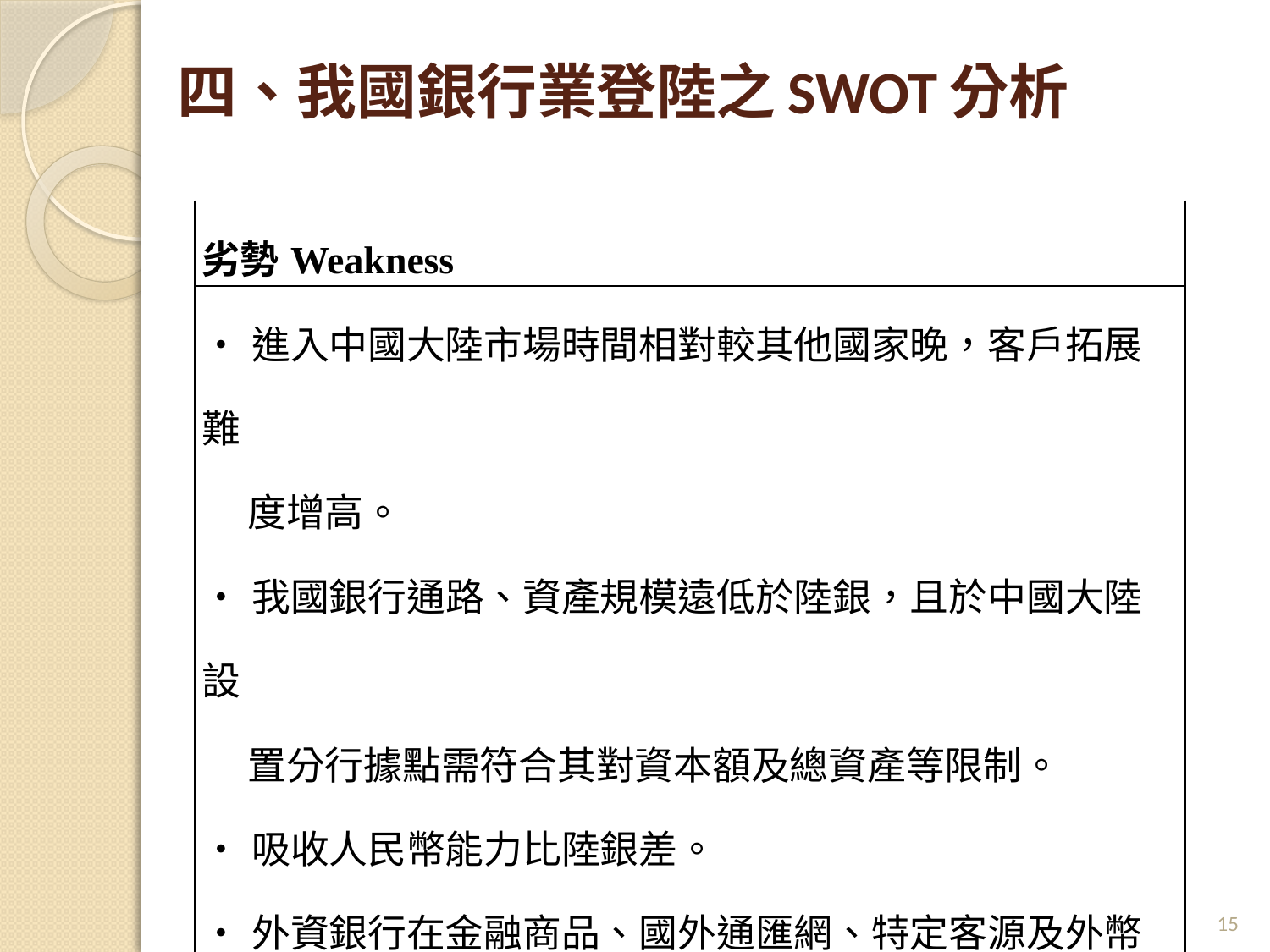

# 四、我國銀行業登陸之SWOT分析
| 劣勢Weakness |
| --- |
| ‧進入中國大陸市場時間相對較其他國家晚，客戶拓展難 度增高。 ‧我國銀行通路、資產規模遠低於陸銀，且於中國大陸設 置分行據點需符合其對資本額及總資產等限制。 ‧吸收人民幣能力比陸銀差。 ‧外資銀行在金融商品、國外通匯網、特定客源及外幣業 務清算能力等均較具競爭優勢。 ‧易受政治力影響，對中國政策反應能力差。 |
15